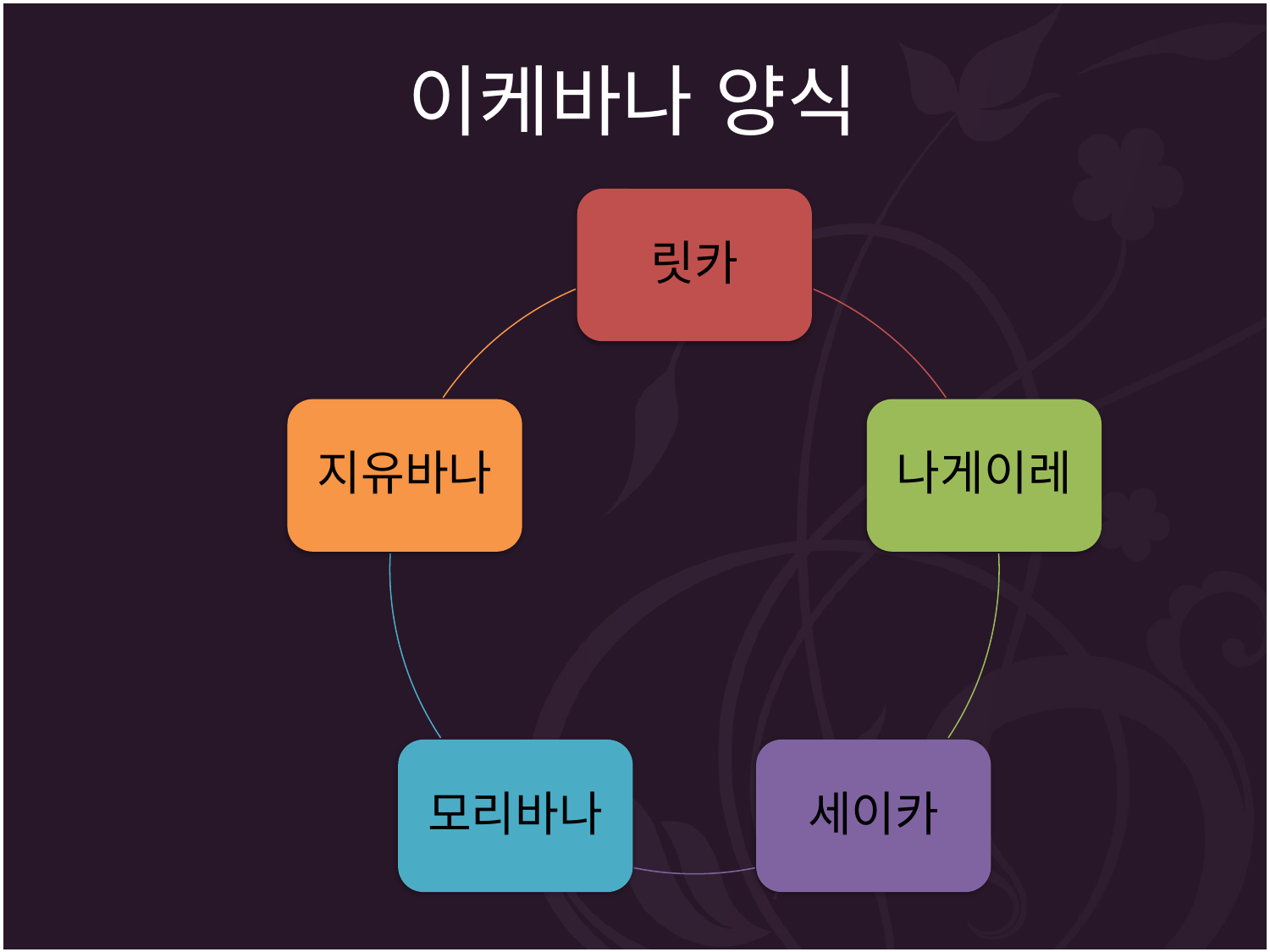

이케바나 양식
릿카
나게이레
세이카
모리바나
지유바나